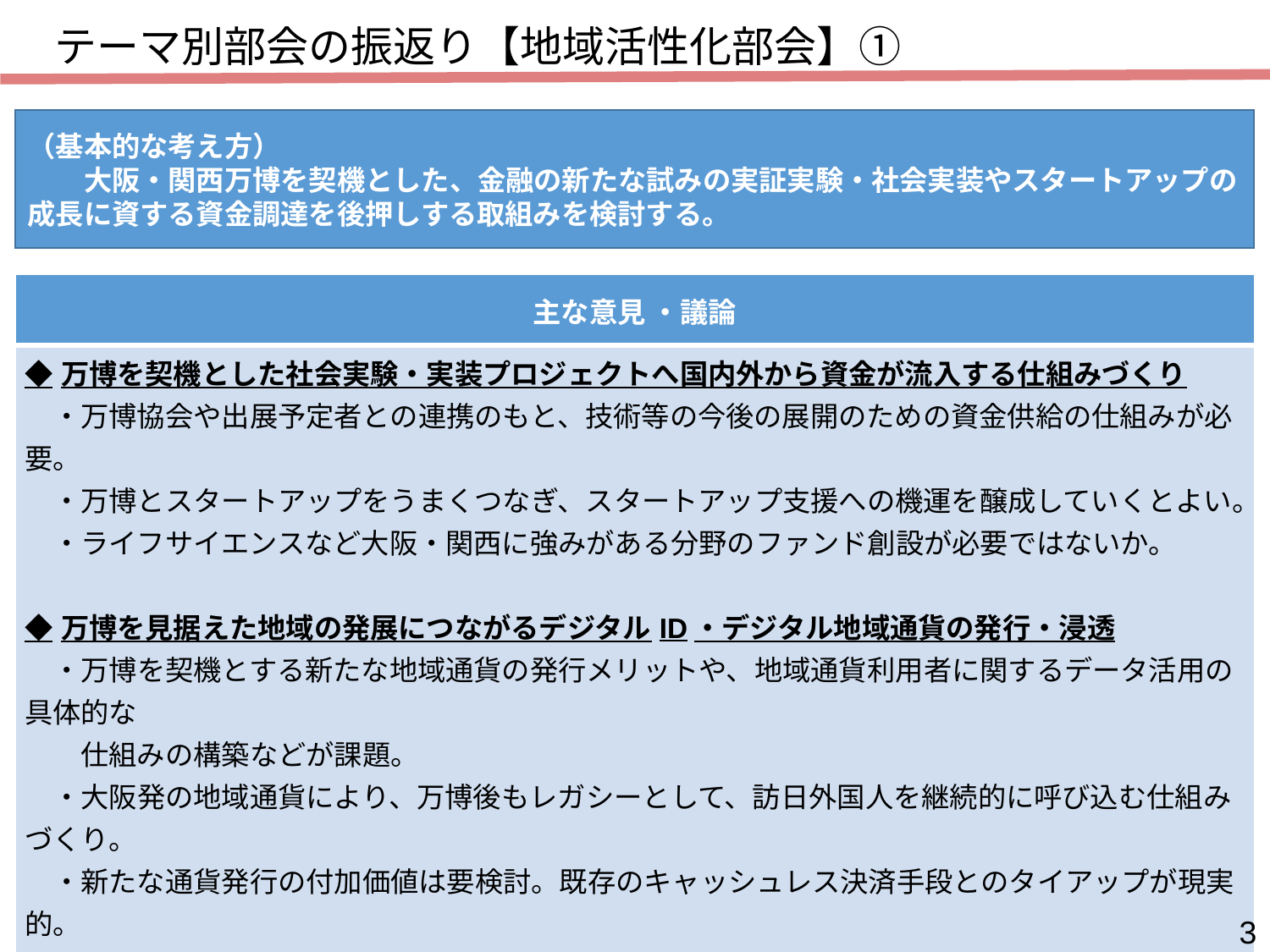

テーマ別部会の振返り【地域活性化部会】①
（基本的な考え方）
　　大阪・関西万博を契機とした、金融の新たな試みの実証実験・社会実装やスタートアップの成長に資する資金調達を後押しする取組みを検討する。
| 主な意見 ・議論 |
| --- |
| ◆万博を契機とした社会実験・実装プロジェクトへ国内外から資金が流入する仕組みづくり 　・万博協会や出展予定者との連携のもと、技術等の今後の展開のための資金供給の仕組みが必要。 　・万博とスタートアップをうまくつなぎ、スタートアップ支援への機運を醸成していくとよい。 　・ライフサイエンスなど大阪・関西に強みがある分野のファンド創設が必要ではないか。 ◆万博を見据えた地域の発展につながるデジタルID・デジタル地域通貨の発行・浸透 　・万博を契機とする新たな地域通貨の発行メリットや、地域通貨利用者に関するデータ活用の具体的な　 　　仕組みの構築などが課題。 　・大阪発の地域通貨により、万博後もレガシーとして、訪日外国人を継続的に呼び込む仕組みづくり。 　・新たな通貨発行の付加価値は要検討。既存のキャッシュレス決済手段とのタイアップが現実的。 　・万博を契機に大阪でパイロット的に実施するのは意義がある。 　・デジタル地域通貨は技術的には可能だが、インセンティブが必要ではないか。 |
3